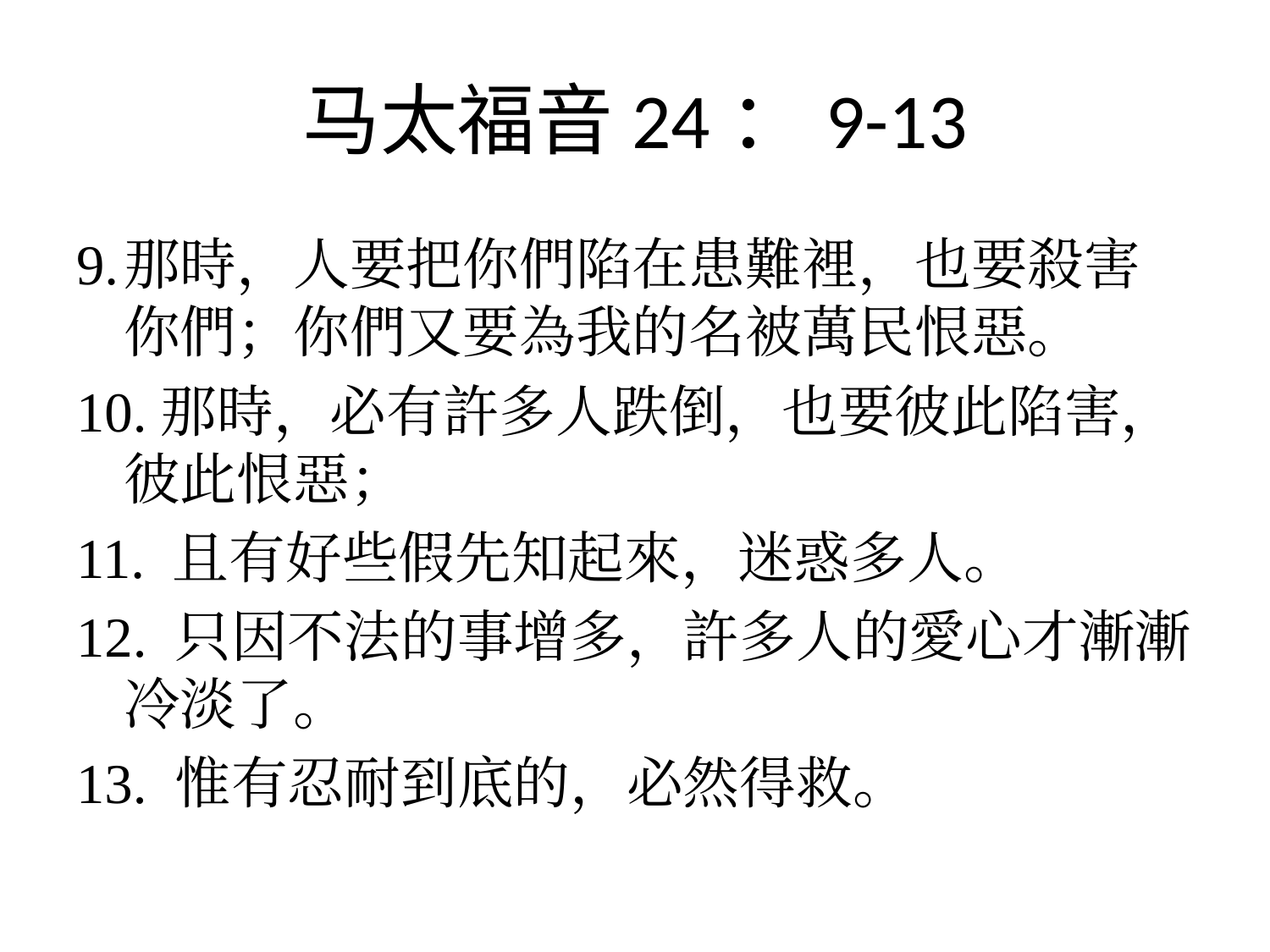

# 马太福音24：9-13
9.	那時，人要把你們陷在患難裡，也要殺害你們；你們又要為我的名被萬民恨惡。
10.那時，必有許多人跌倒，也要彼此陷害，彼此恨惡；
11. 且有好些假先知起來，迷惑多人。
12. 只因不法的事增多，許多人的愛心才漸漸冷淡了。
13. 惟有忍耐到底的，必然得救。